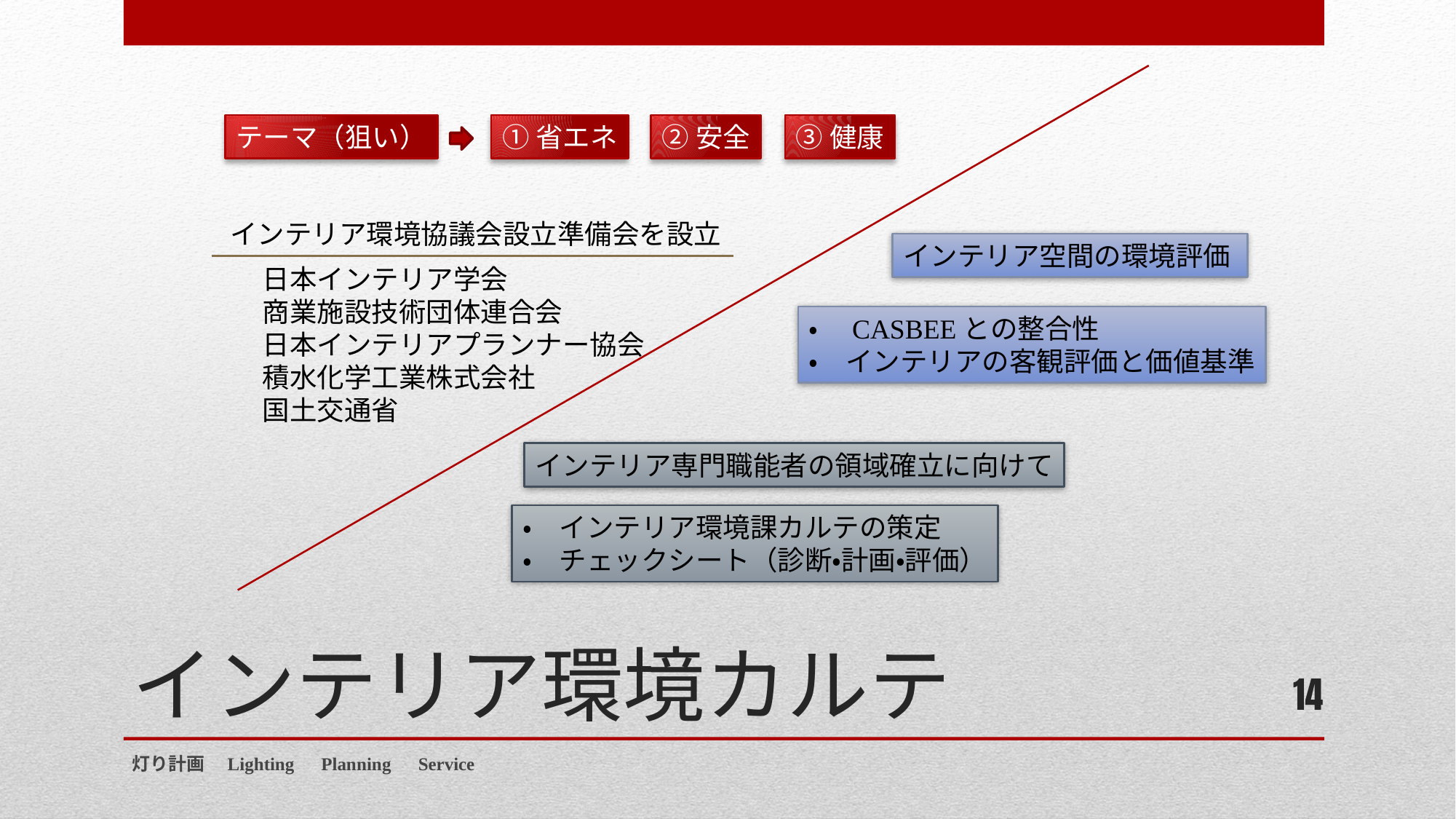

テーマ（狙い）
①省エネ
②安全
③健康

インテリア環境協議会設立準備会を設立
インテリア空間の環境評価
日本インテリア学会
商業施設技術団体連合会
日本インテリアプランナー協会
積水化学工業株式会社
国土交通省
・　CASBEEとの整合性
・　インテリアの客観評価と価値基準
インテリア専門職能者の領域確立に向けて
・　インテリア環境課カルテの策定
・　チェックシート（診断・計画・評価）
# インテリア環境カルテ
14
灯り計画　Lighting　Planning　Service